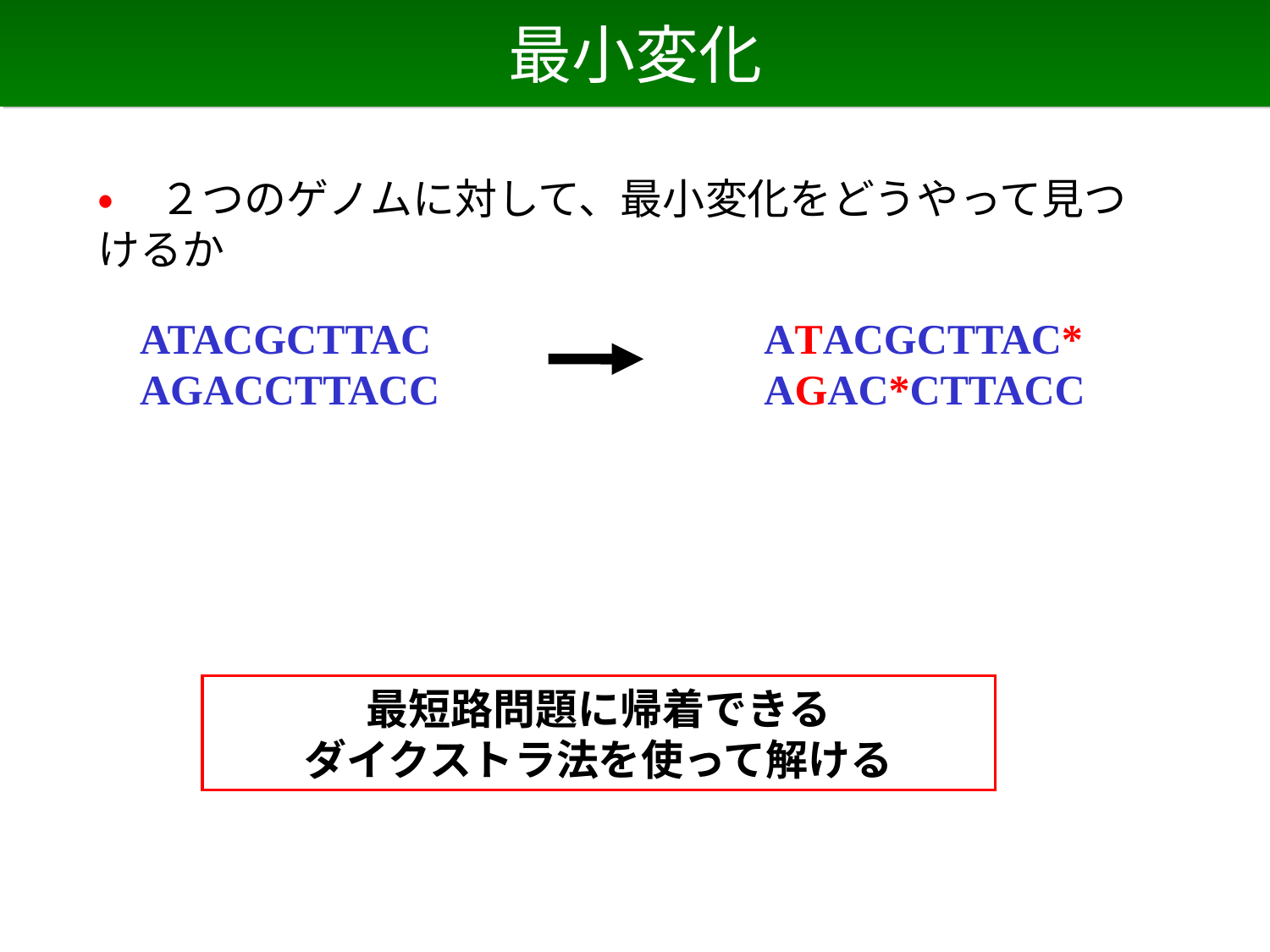

# 最小変化
• ２つのゲノムに対して、最小変化をどうやって見つけるか
ATACGCTTAC
AGACCTTACC
ATACGCTTAC*
AGAC*CTTACC

最短路問題に帰着できる
ダイクストラ法を使って解ける